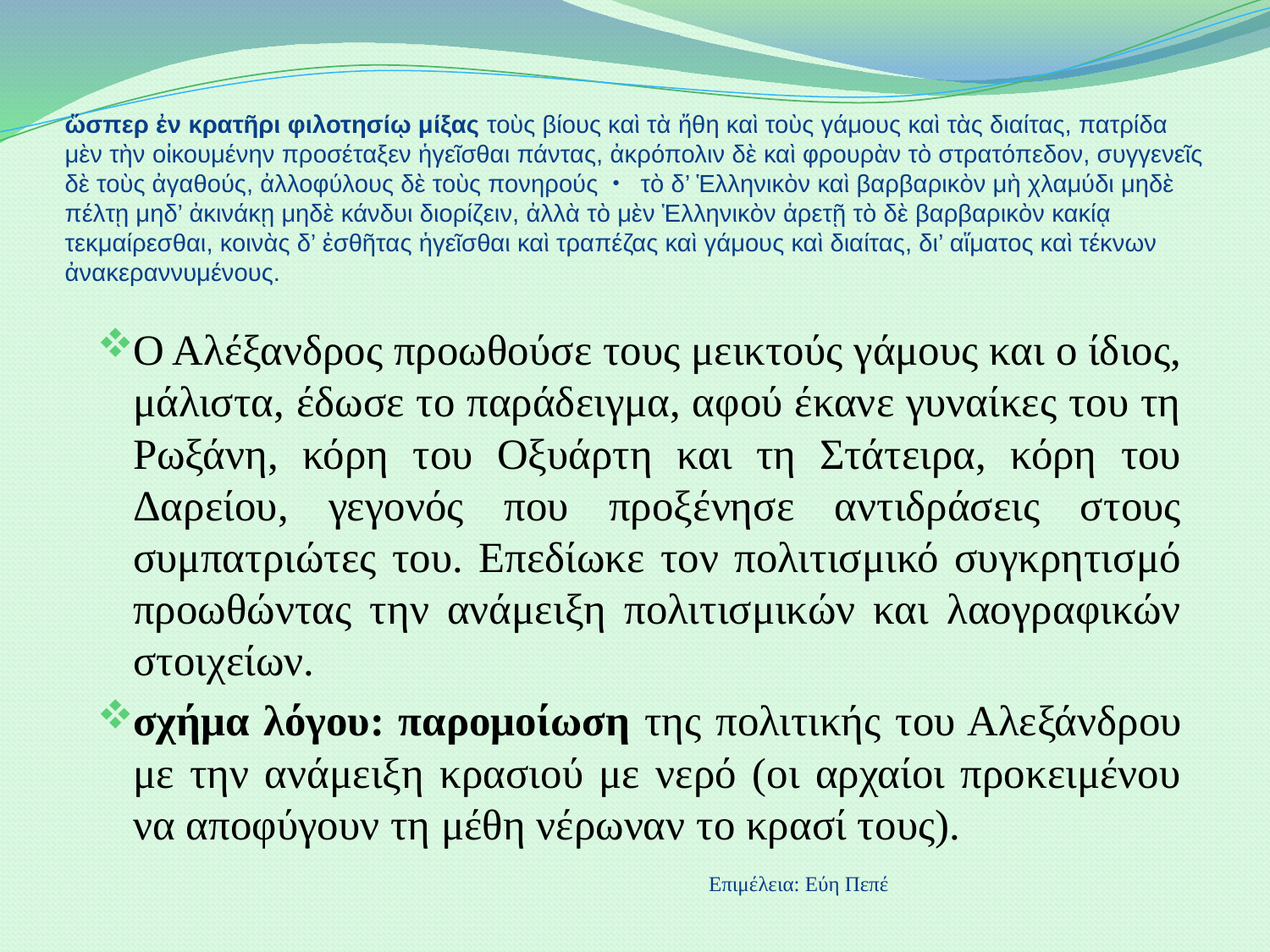

# ὥσπερ ἐν κρατῆρι φιλοτησίῳ μίξας τοὺς βίους καὶ τὰ ἤθη καὶ τοὺς γάμους καὶ τὰς διαίτας, πατρίδα μὲν τὴν οἰκουμένην προσέταξεν ἡγεῖσθαι πάντας, ἀκρόπολιν δὲ καὶ φρουρὰν τὸ στρατόπεδον, συγγενεῖς δὲ τοὺς ἀγαθούς, ἀλλοφύλους δὲ τοὺς πονηρούς・ τὸ δ’ Ἑλληνικὸν καὶ βαρβαρικὸν μὴ χλαμύδι μηδὲ πέλτῃ μηδ’ ἀκινάκῃ μηδὲ κάνδυι διορίζειν, ἀλλὰ τὸ μὲν Ἑλληνικὸν ἀρετῇ τὸ δὲ βαρβαρικὸν κακίᾳ τεκμαίρεσθαι, κοινὰς δ’ ἐσθῆτας ἡγεῖσθαι καὶ τραπέζας καὶ γάμους καὶ διαίτας, δι’ αἵματος καὶ τέκνων ἀνακεραννυμένους.
Ο Αλέξανδρος προωθούσε τους μεικτούς γάμους και ο ίδιος, μάλιστα, έδωσε το παράδειγμα, αφού έκανε γυναίκες του τη Ρωξάνη, κόρη του Οξυάρτη και τη Στάτειρα, κόρη του Δαρείου, γεγονός που προξένησε αντιδράσεις στους συμπατριώτες του. Επεδίωκε τον πολιτισμικό συγκρητισμό προωθώντας την ανάμειξη πολιτισμικών και λαογραφικών στοιχείων.
σχήμα λόγου: παρομοίωση της πολιτικής του Αλεξάνδρου με την ανάμειξη κρασιού με νερό (οι αρχαίοι προκειμένου να αποφύγουν τη μέθη νέρωναν το κρασί τους).
Επιμέλεια: Εύη Πεπέ